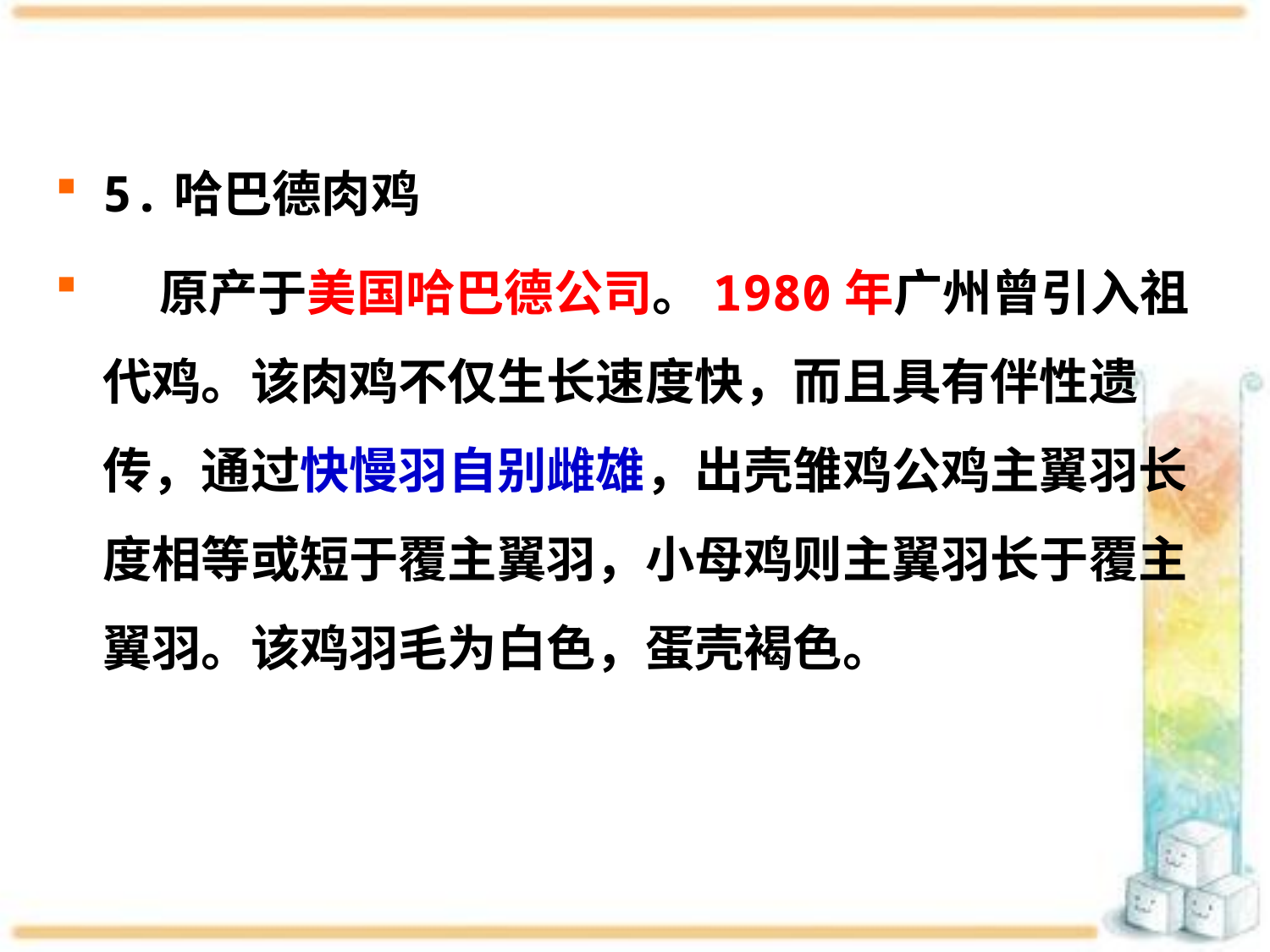

5.哈巴德肉鸡
    原产于美国哈巴德公司。1980年广州曾引入祖代鸡。该肉鸡不仅生长速度快，而且具有伴性遗传，通过快慢羽自别雌雄，出壳雏鸡公鸡主翼羽长度相等或短于覆主翼羽，小母鸡则主翼羽长于覆主翼羽。该鸡羽毛为白色，蛋壳褐色。